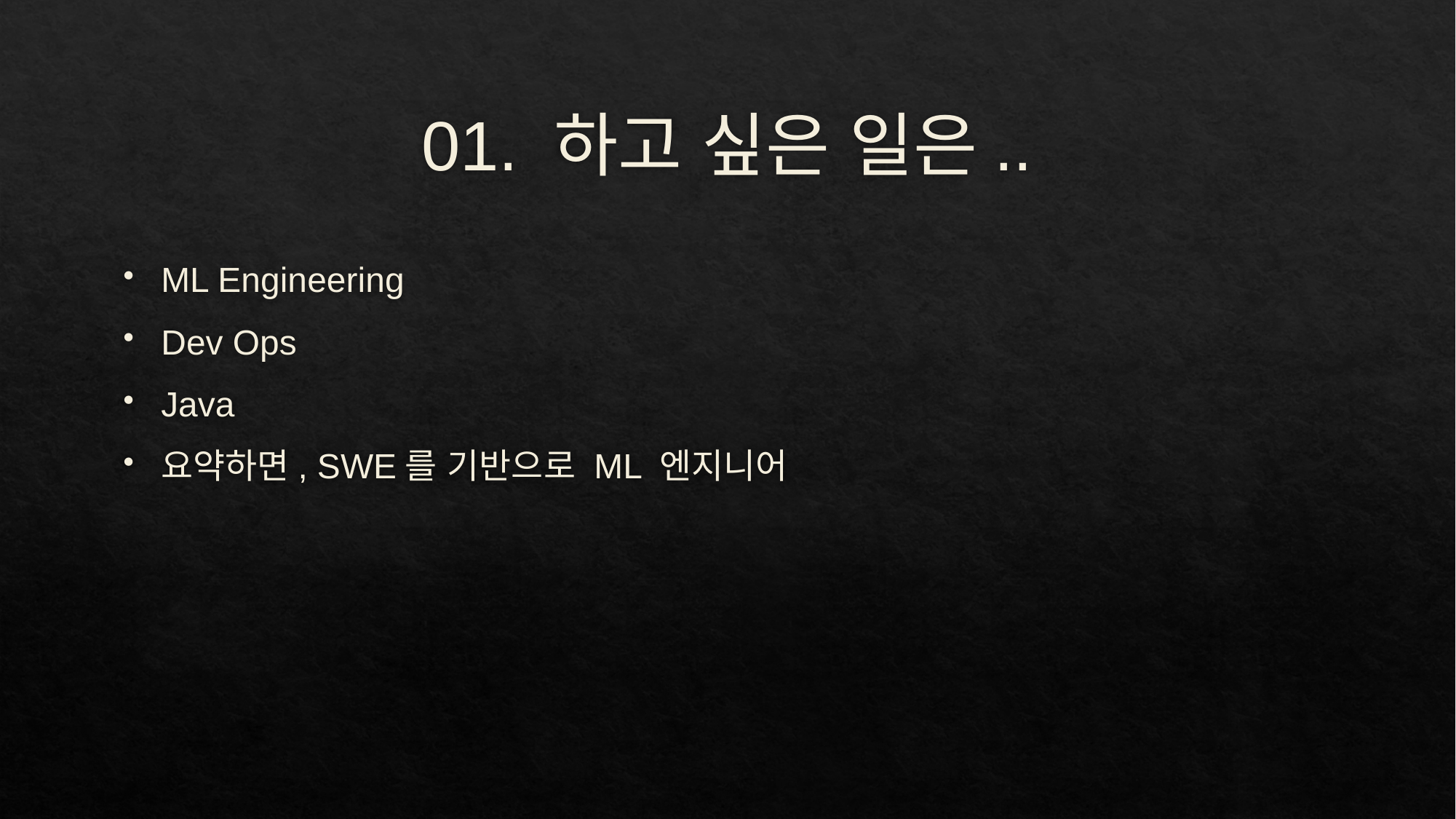

# 01. 하고 싶은 일은..
ML Engineering
Dev Ops
Java
요약하면, SWE를 기반으로 ML 엔지니어